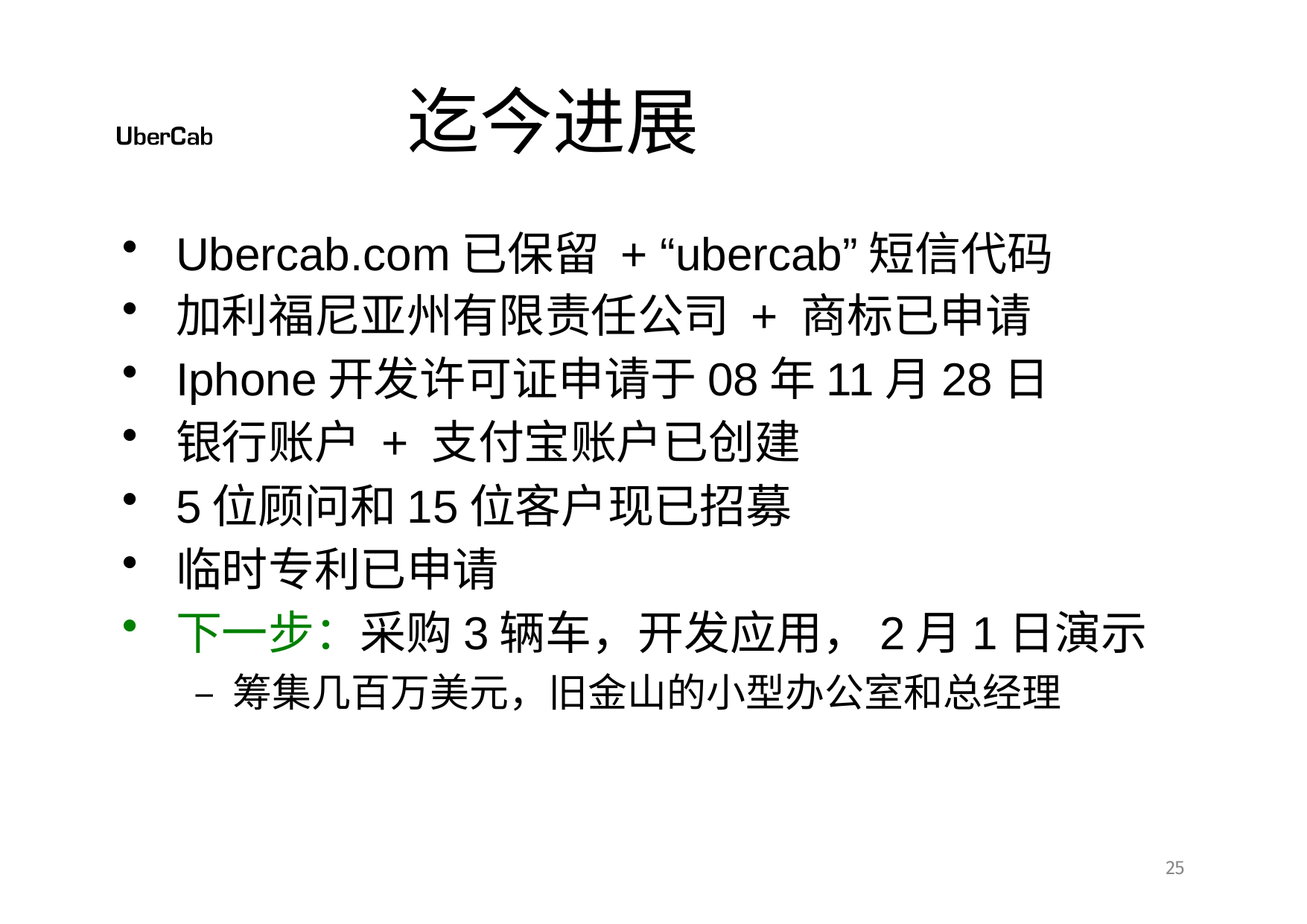

# 迄今进展
Ubercab.com已保留 + “ubercab”短信代码
加利福尼亚州有限责任公司 + 商标已申请
Iphone开发许可证申请于08年11月28日
银行账户 + 支付宝账户已创建
5位顾问和15位客户现已招募
临时专利已申请
下一步：采购3辆车，开发应用，2月1日演示
– 筹集几百万美元，旧金山的小型办公室和总经理
25